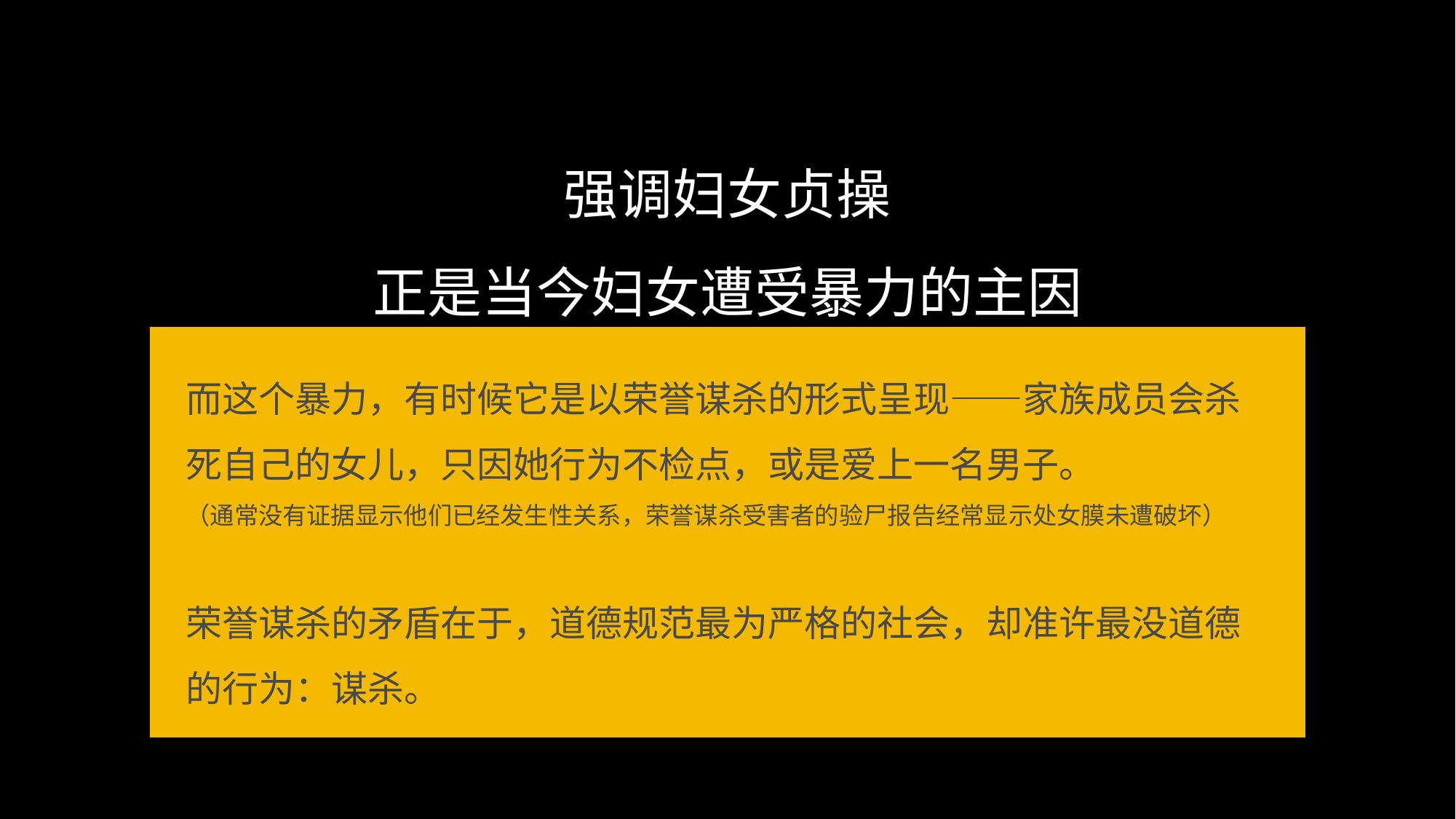

强调妇女贞操
正是当今妇女遭受暴力的主因

而这个暴力，有时候它是以荣誉谋杀的形式呈现——家族成员会杀死自己的女儿，只因她行为不检点，或是爱上一名男子。
（通常没有证据显示他们已经发生性关系，荣誉谋杀受害者的验尸报告经常显示处女膜未遭破坏）

荣誉谋杀的矛盾在于，道德规范最为严格的社会，却准许最没道德的行为：谋杀。
#